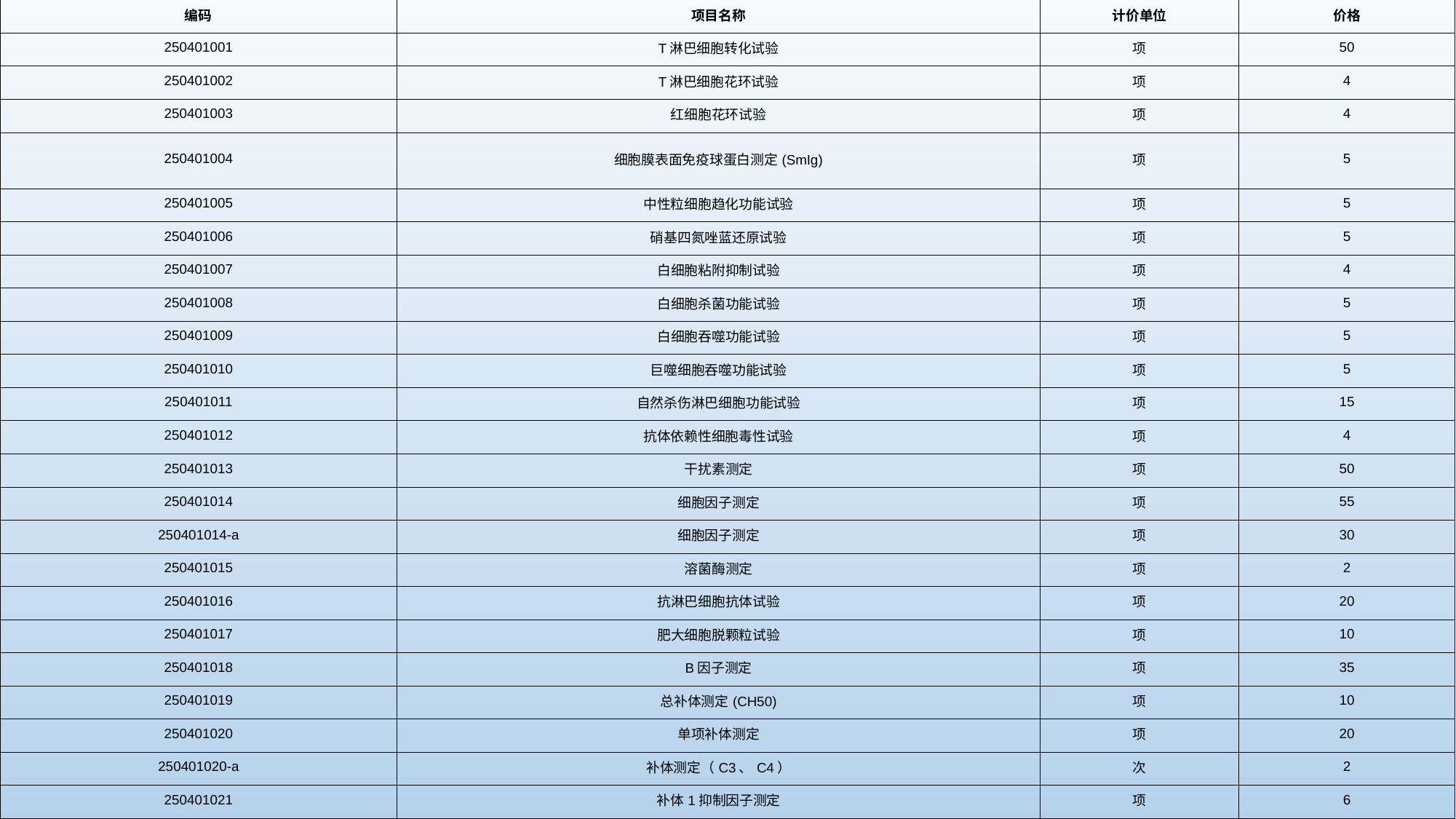

| 编码 | 项目名称 | 计价单位 | 价格 |
| --- | --- | --- | --- |
| 250401001 | T淋巴细胞转化试验 | 项 | 50 |
| 250401002 | T淋巴细胞花环试验 | 项 | 4 |
| 250401003 | 红细胞花环试验 | 项 | 4 |
| 250401004 | 细胞膜表面免疫球蛋白测定(SmIg) | 项 | 5 |
| 250401005 | 中性粒细胞趋化功能试验 | 项 | 5 |
| 250401006 | 硝基四氮唑蓝还原试验 | 项 | 5 |
| 250401007 | 白细胞粘附抑制试验 | 项 | 4 |
| 250401008 | 白细胞杀菌功能试验 | 项 | 5 |
| 250401009 | 白细胞吞噬功能试验 | 项 | 5 |
| 250401010 | 巨噬细胞吞噬功能试验 | 项 | 5 |
| 250401011 | 自然杀伤淋巴细胞功能试验 | 项 | 15 |
| 250401012 | 抗体依赖性细胞毒性试验 | 项 | 4 |
| 250401013 | 干扰素测定 | 项 | 50 |
| 250401014 | 细胞因子测定 | 项 | 55 |
| 250401014-a | 细胞因子测定 | 项 | 30 |
| 250401015 | 溶菌酶测定 | 项 | 2 |
| 250401016 | 抗淋巴细胞抗体试验 | 项 | 20 |
| 250401017 | 肥大细胞脱颗粒试验 | 项 | 10 |
| 250401018 | B因子测定 | 项 | 35 |
| 250401019 | 总补体测定(CH50) | 项 | 10 |
| 250401020 | 单项补体测定 | 项 | 20 |
| 250401020-a | 补体测定（C3、C4） | 次 | 2 |
| 250401021 | 补体1抑制因子测定 | 项 | 6 |